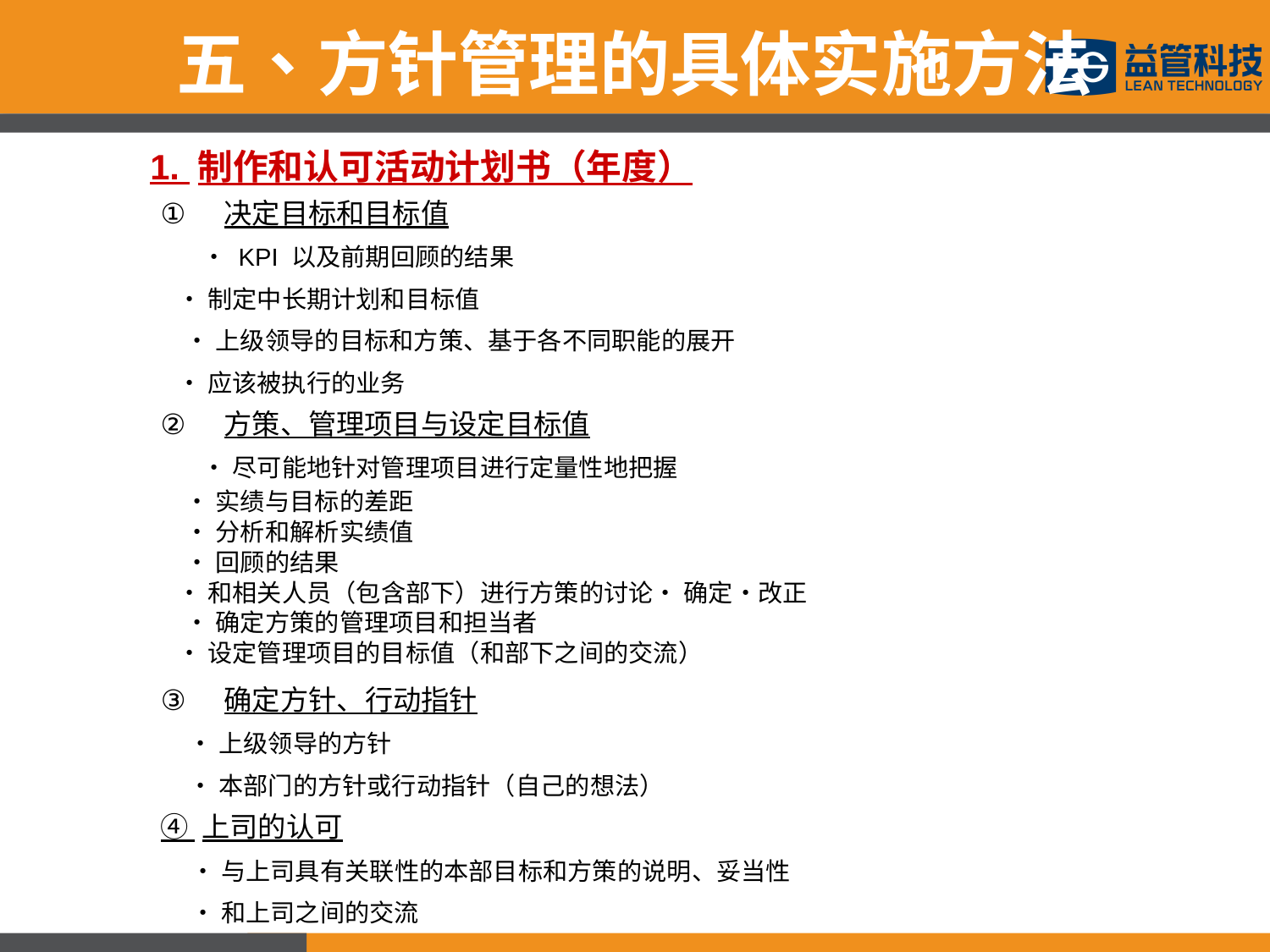

五、方针管理的具体实施方法
1. 制作和认可活动计划书（年度）
决定目标和目标值
  　・ KPI 以及前期回顾的结果
  ・ 制定中长期计划和目标值
　・ 上级领导的目标和方策、基于各不同职能的展开
  ・ 应该被执行的业务
方策、管理项目与设定目标值
  　・ 尽可能地针对管理项目进行定量性地把握
　・ 实绩与目标的差距
　・ 分析和解析实绩值
　・ 回顾的结果
  ・ 和相关人员（包含部下）进行方策的讨论・ 确定・改正
　・ 确定方策的管理项目和担当者
  ・ 设定管理项目的目标值（和部下之间的交流）
确定方针、行动指针
    ・ 上级领导的方针
    ・ 本部门的方针或行动指针（自己的想法）
④ 上司的认可
　 ・ 与上司具有关联性的本部目标和方策的说明、妥当性
　 ・ 和上司之间的交流